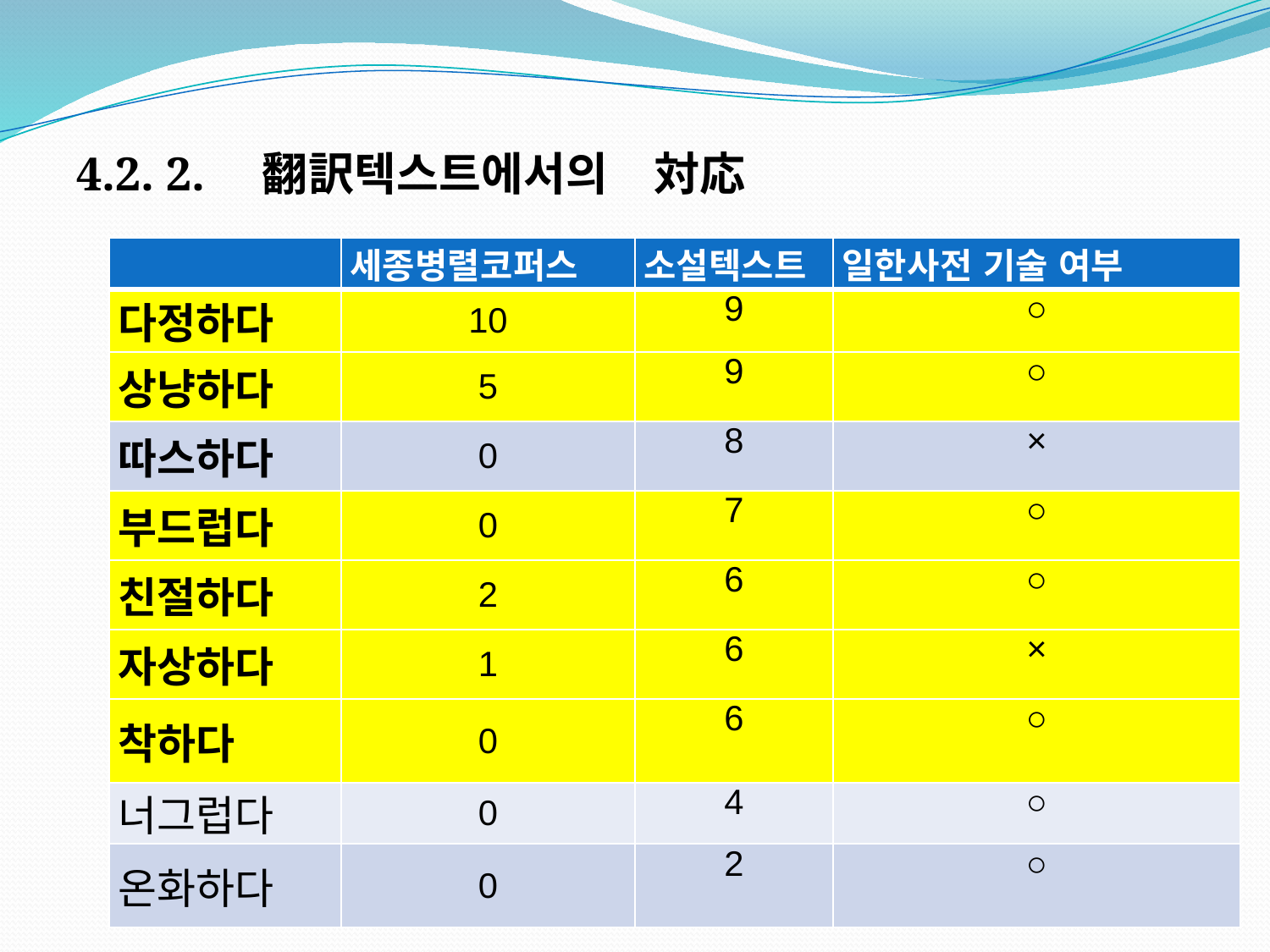

#
4.2. 2.　翻訳텍스트에서의　対応

|  | 세종병렬코퍼스 | 소설텍스트 | 일한사전 기술 여부 |
| --- | --- | --- | --- |
| 다정하다 | 10 | 9 | ○ |
| 상냥하다 | 5 | 9 | ○ |
| 따스하다 | 0 | 8 | × |
| 부드럽다 | 0 | 7 | ○ |
| 친절하다 | 2 | 6 | ○ |
| 자상하다 | 1 | 6 | × |
| 착하다 | 0 | 6 | ○ |
| 너그럽다 | 0 | 4 | ○ |
| 온화하다 | 0 | 2 | ○ |